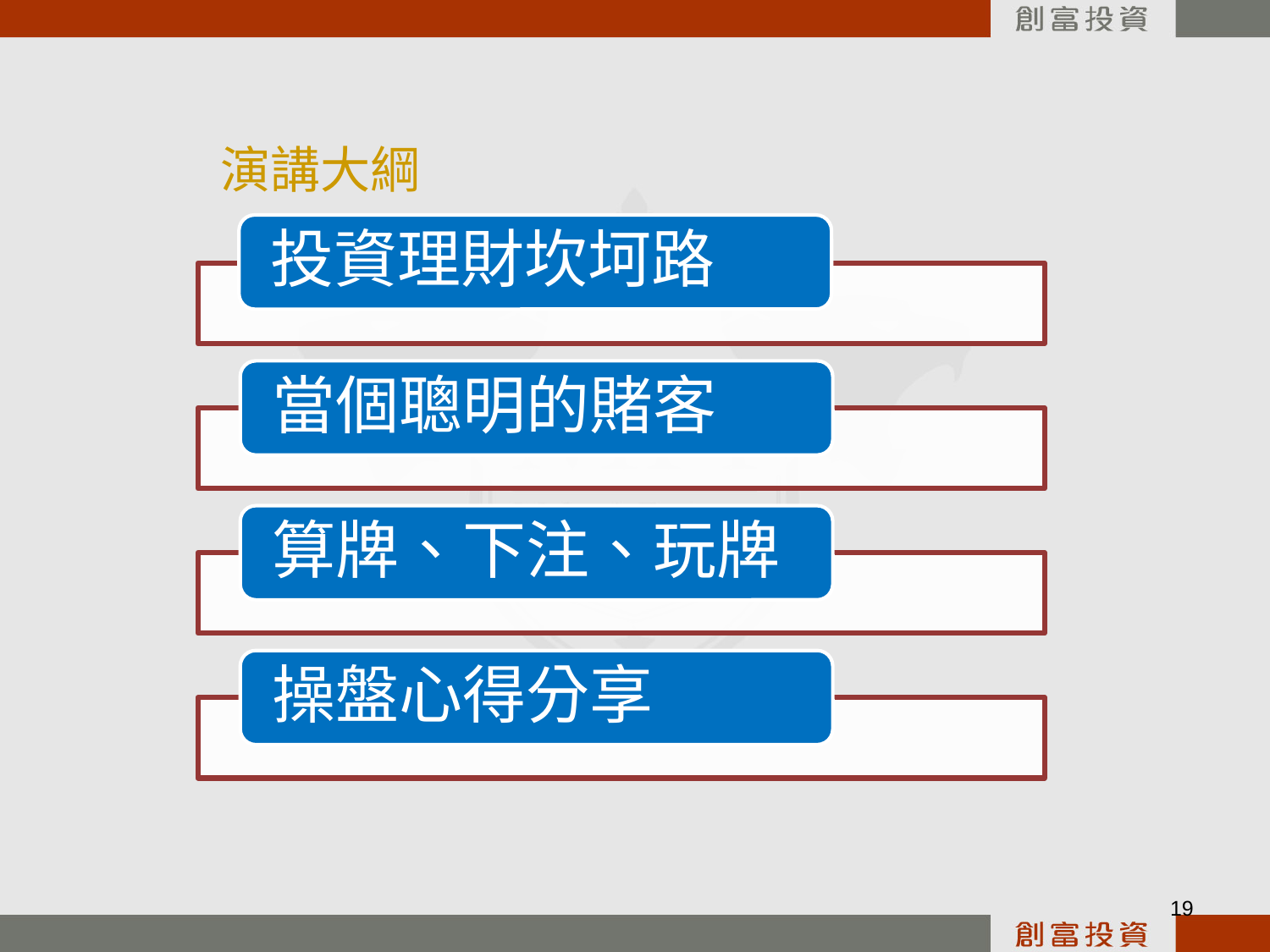

# 演講大綱
投資理財坎坷路
當個聰明的賭客
算牌、下注、玩牌
操盤心得分享
19